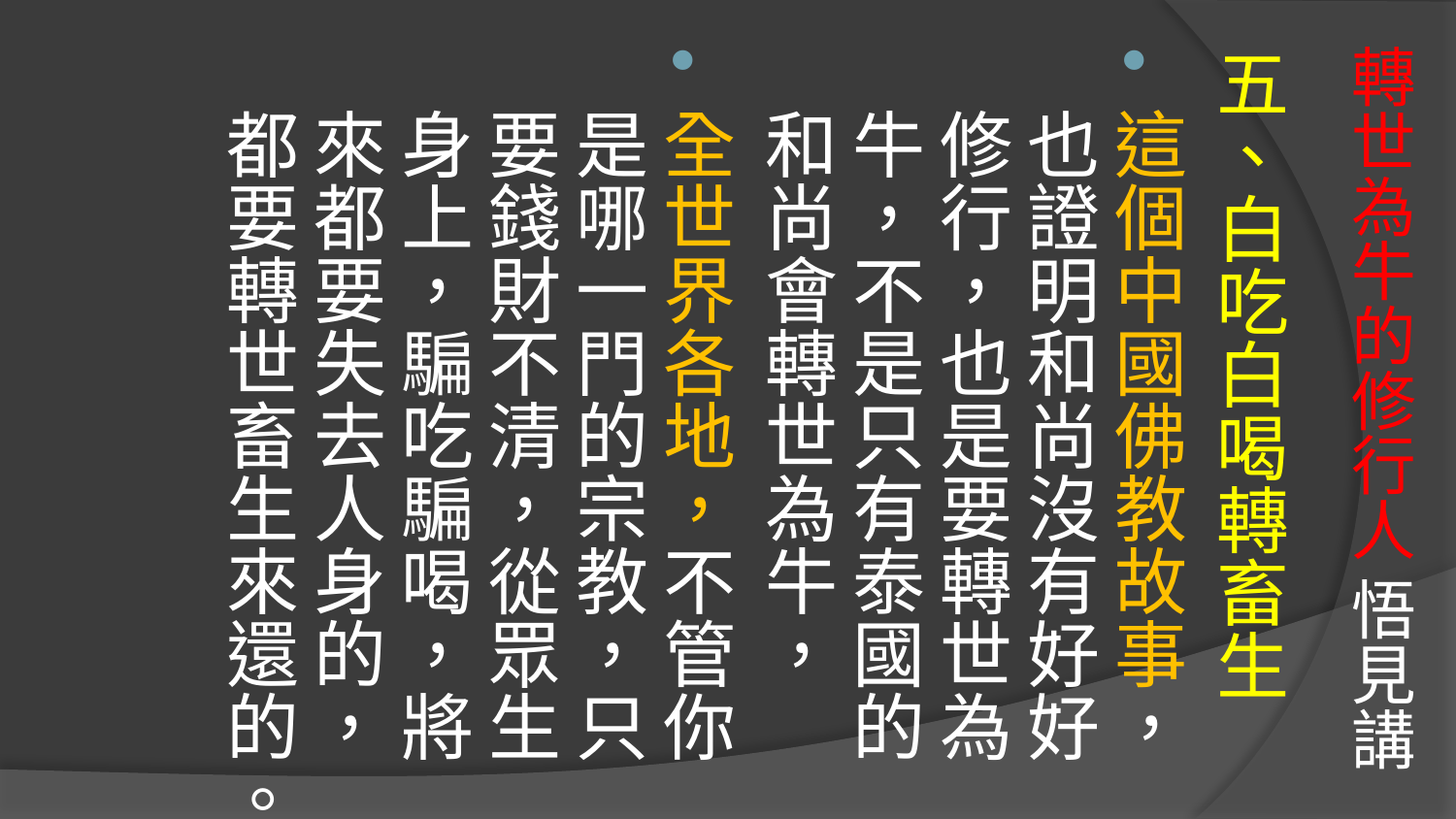

# 轉世為牛的修行人 悟見講
五、白吃白喝轉畜生
這個中國佛教故事，也證明和尚沒有好好修行，也是要轉世為牛，不是只有泰國的和尚會轉世為牛，
全世界各地，不管你是哪一門的宗教，只要錢財不清，從眾生身上，騙吃騙喝，將來都要失去人身的，都要轉世畜生來還的。